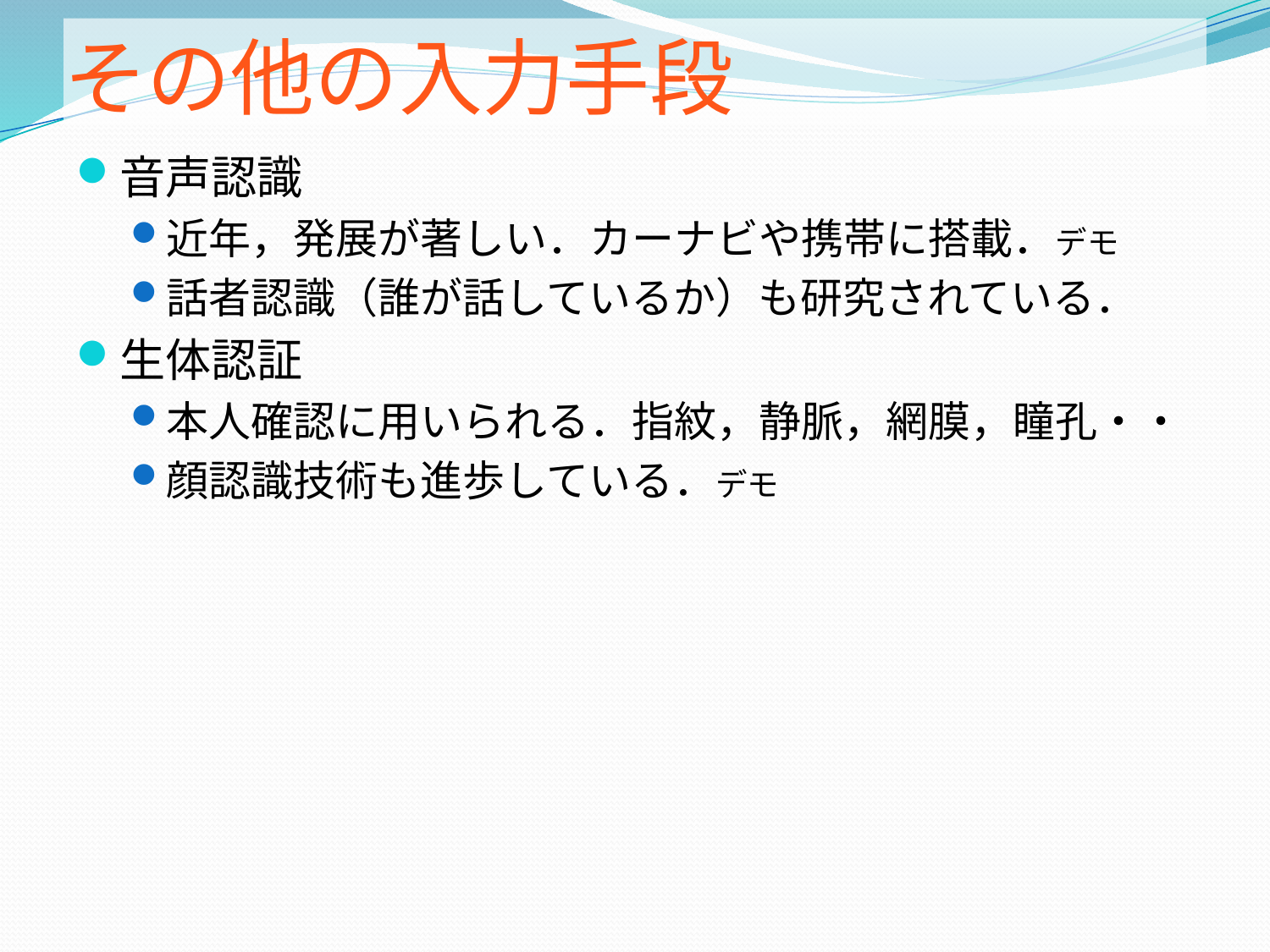

# その他の入力手段
音声認識
近年，発展が著しい．カーナビや携帯に搭載．デモ
話者認識（誰が話しているか）も研究されている．
生体認証
本人確認に用いられる．指紋，静脈，網膜，瞳孔・・
顔認識技術も進歩している．デモ